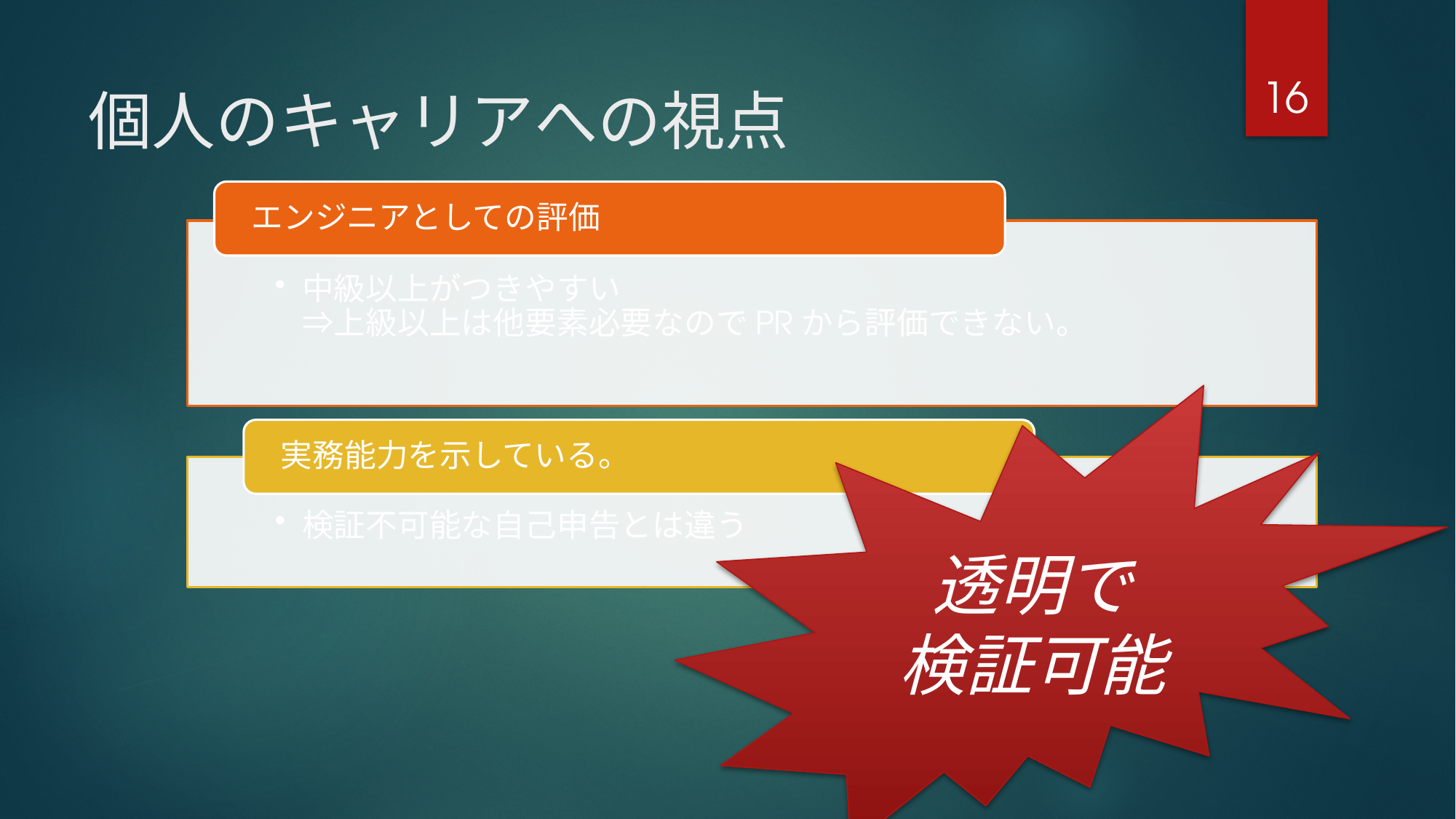

16
# 個人のキャリアへの視点
中級以上がつきやすい　
⇒上級以上は他要素必要なのでPRから評価できない。
エンジニアとしての評価
検証不可能な自己申告とは違う
実務能力を示している。

透明で
検証可能